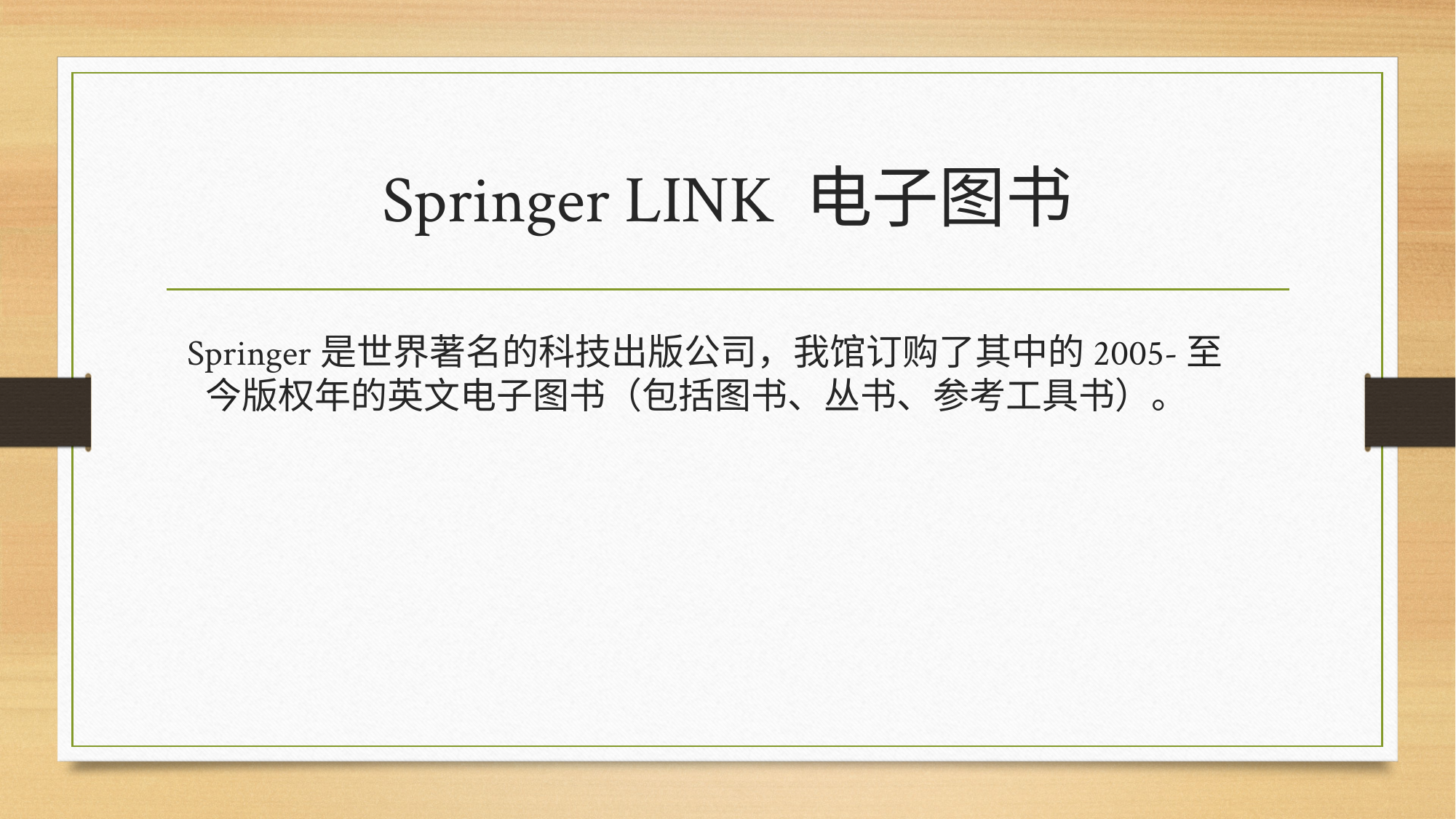

# Springer LINK 电子图书
  Springer是世界著名的科技出版公司，我馆订购了其中的2005-至今版权年的英文电子图书（包括图书、丛书、参考工具书）。